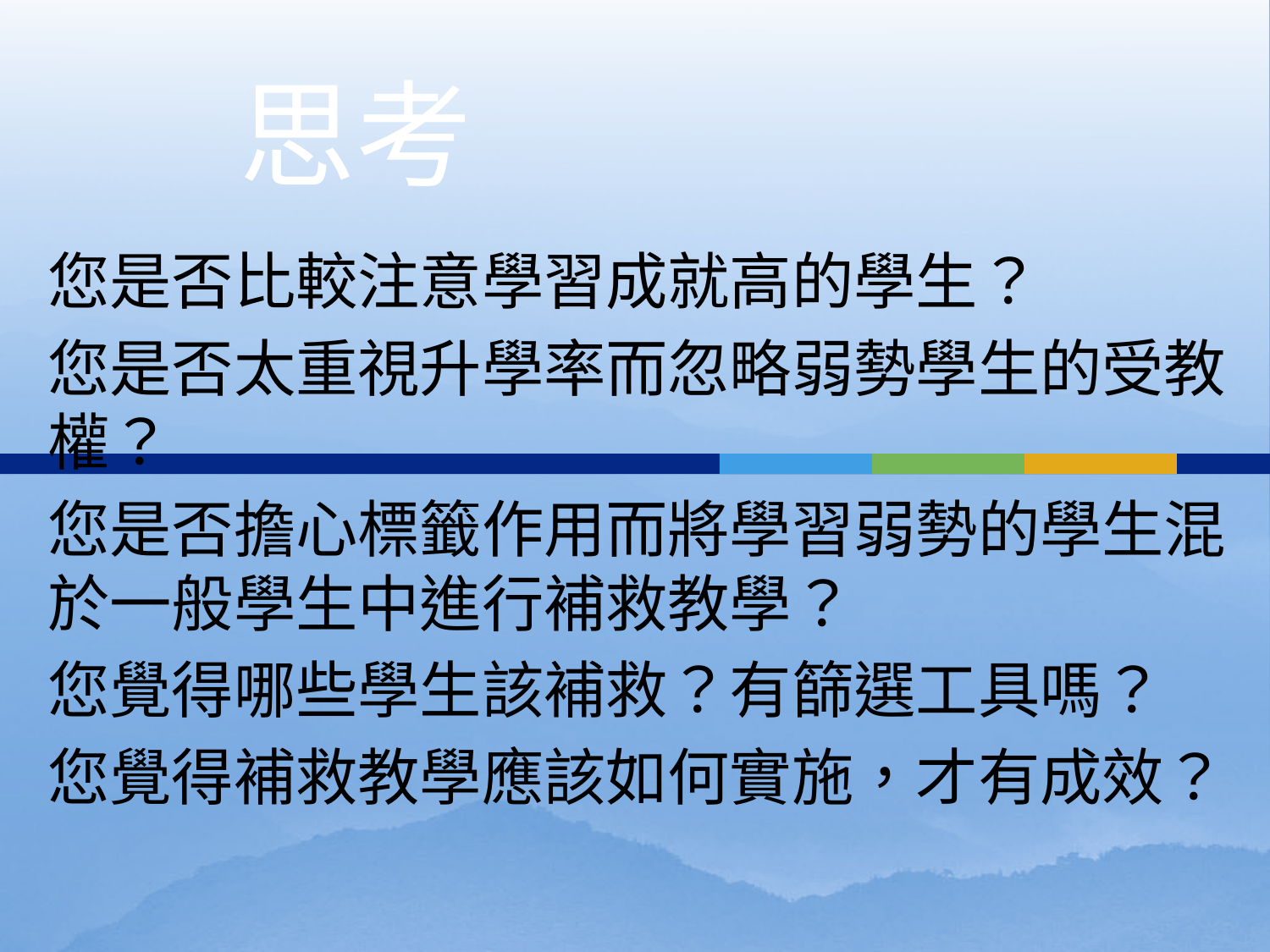

# 思考
您是否比較注意學習成就高的學生？
您是否太重視升學率而忽略弱勢學生的受教權？
您是否擔心標籤作用而將學習弱勢的學生混於一般學生中進行補救教學？
您覺得哪些學生該補救？有篩選工具嗎？
您覺得補救教學應該如何實施，才有成效？